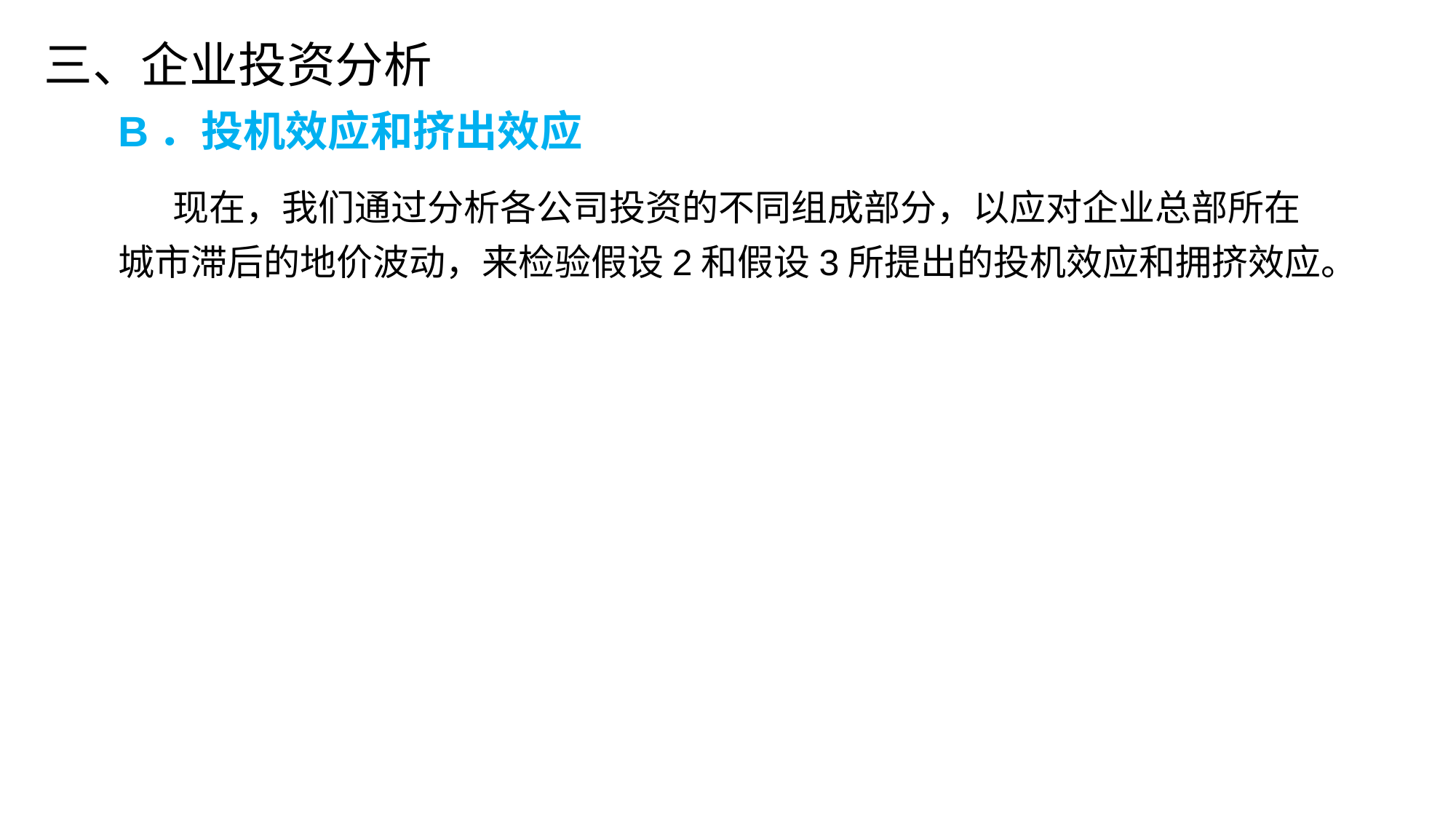

三、企业投资分析
B．投机效应和挤出效应

现在，我们通过分析各公司投资的不同组成部分，以应对企业总部所在城市滞后的地价波动，来检验假设2和假设3所提出的投机效应和拥挤效应。